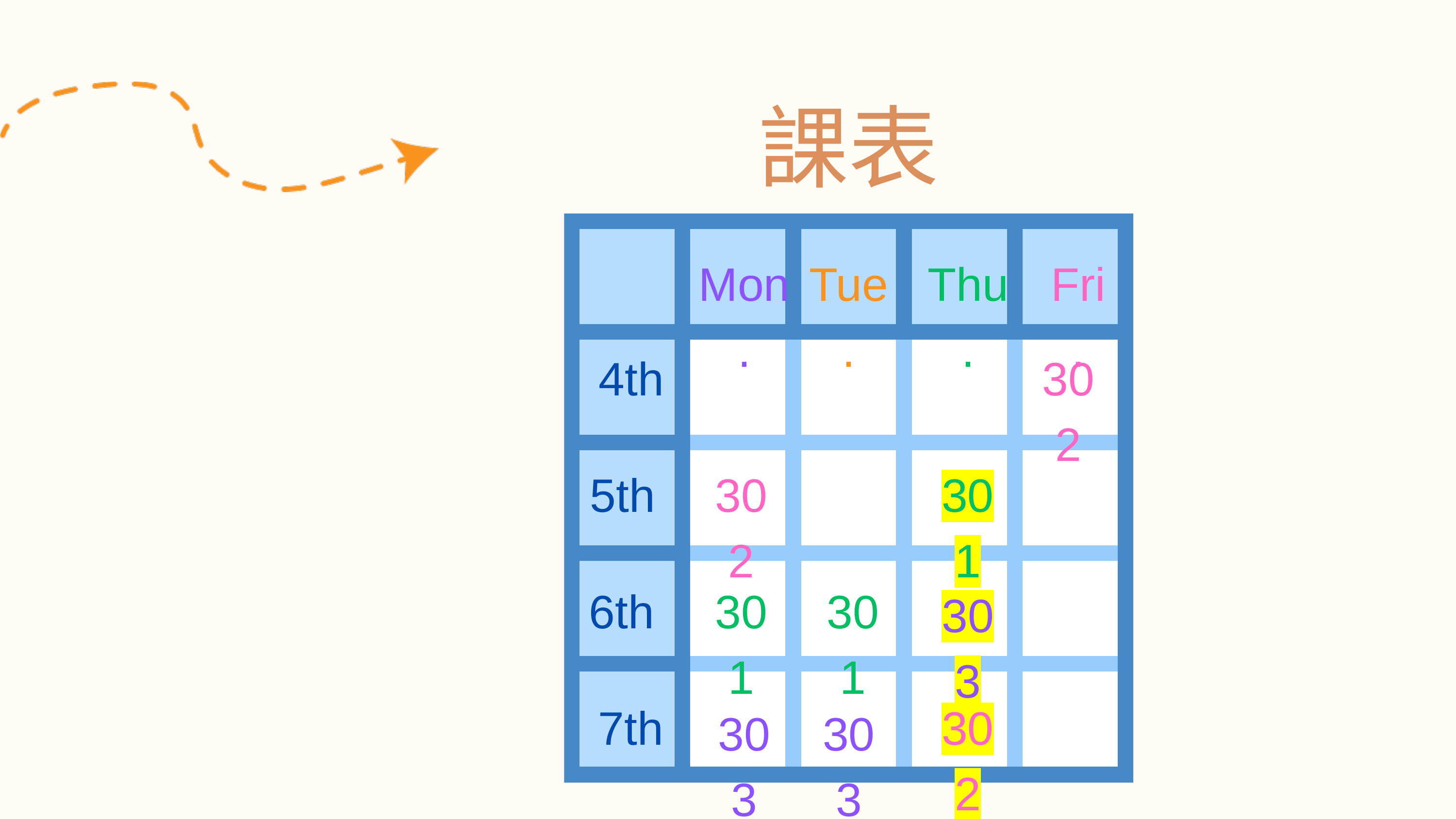

課表

Mon.
Tue.
Thu.
Fri.
4th
302
 5th
302
301
6th
301
301
303
7th
302
303
303